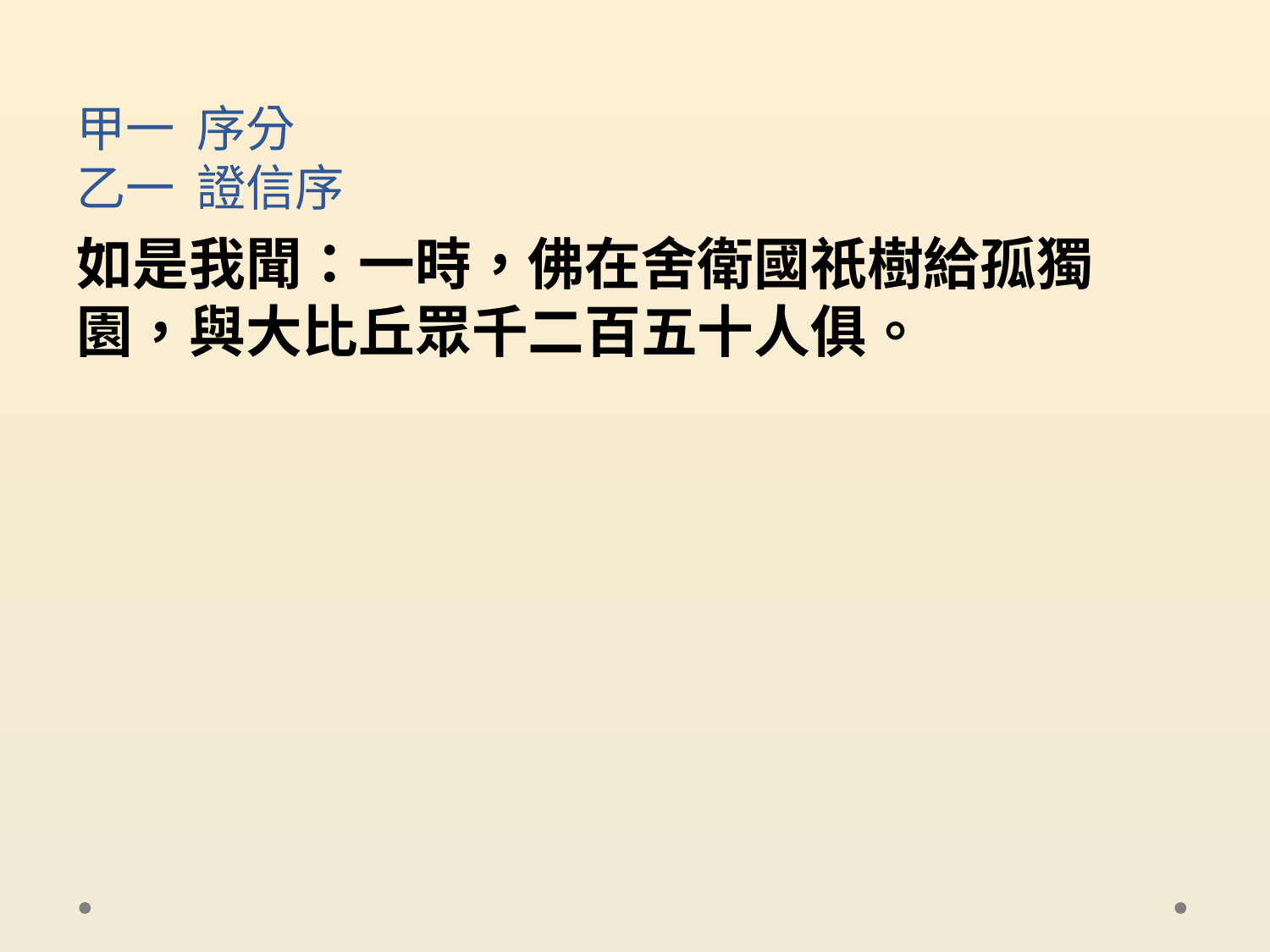

# 甲一  序分 乙一  證信序
如是我聞：一時，佛在舍衛國祇樹給孤獨園，與大比丘眾千二百五十人俱。